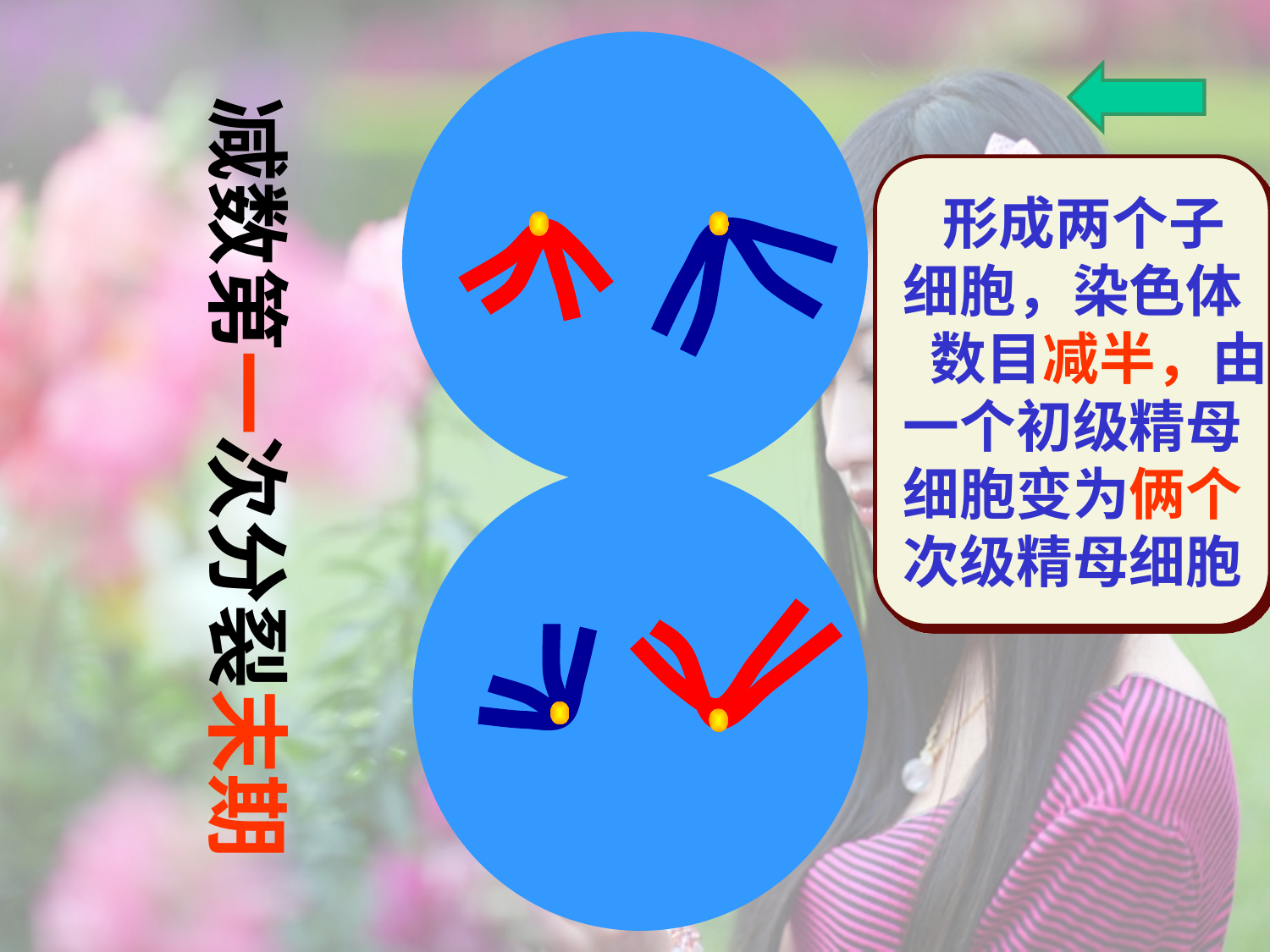

减数第一次分裂末期
  形成两个子
细胞，染色体
 数目减半，由
一个初级精母
细胞变为俩个
次级精母细胞